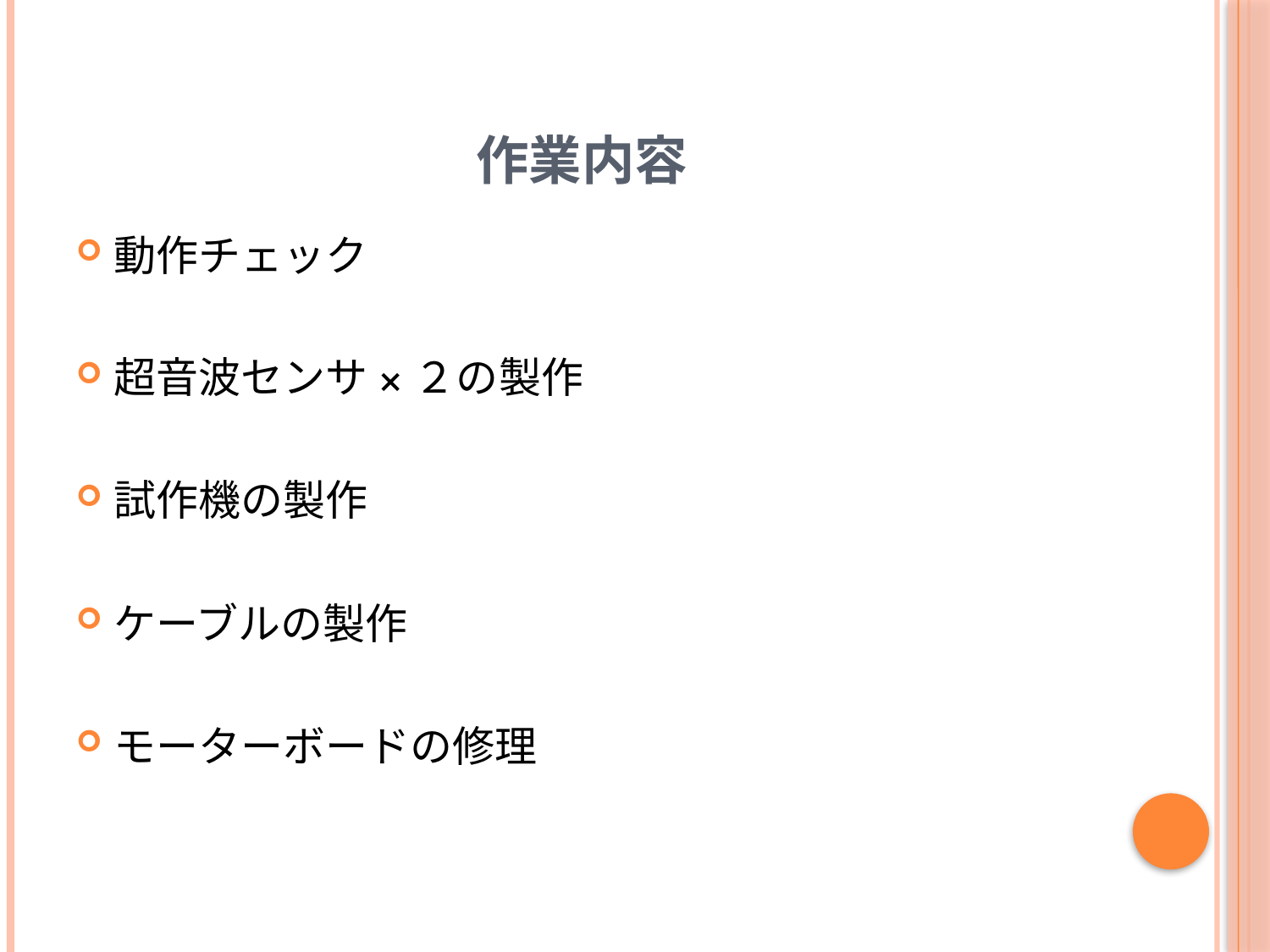

# 作業内容
動作チェック

超音波センサ×２の製作

試作機の製作

ケーブルの製作

モーターボードの修理